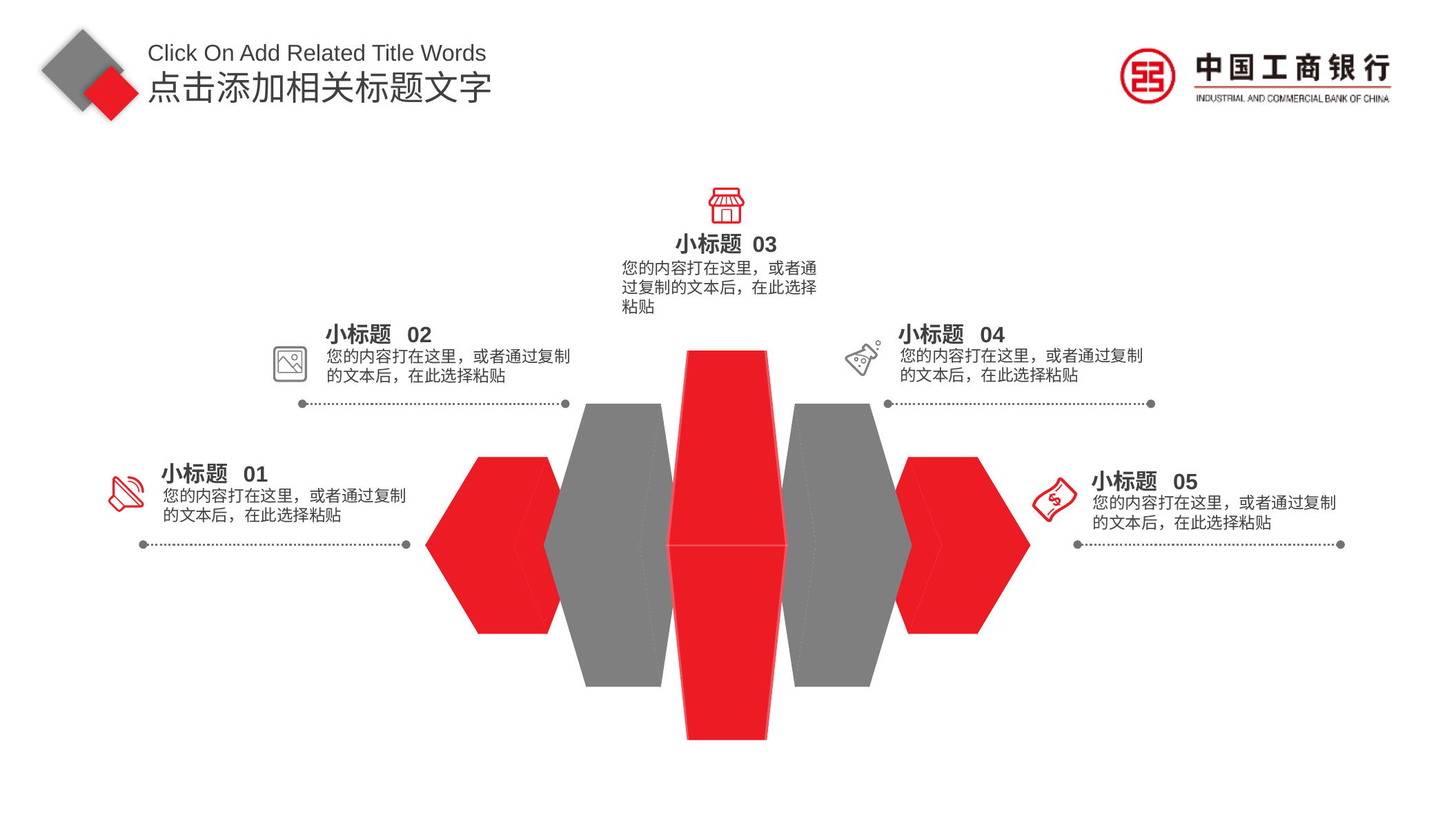

Click On Add Related Title Words
点击添加相关标题文字

小标题 03
您的内容打在这里，或者通过复制的文本后，在此选择粘贴
小标题  04
小标题  02

您的内容打在这里，或者通过复制的文本后，在此选择粘贴
您的内容打在这里，或者通过复制的文本后，在此选择粘贴

小标题  01
小标题  05

您的内容打在这里，或者通过复制的文本后，在此选择粘贴

您的内容打在这里，或者通过复制的文本后，在此选择粘贴